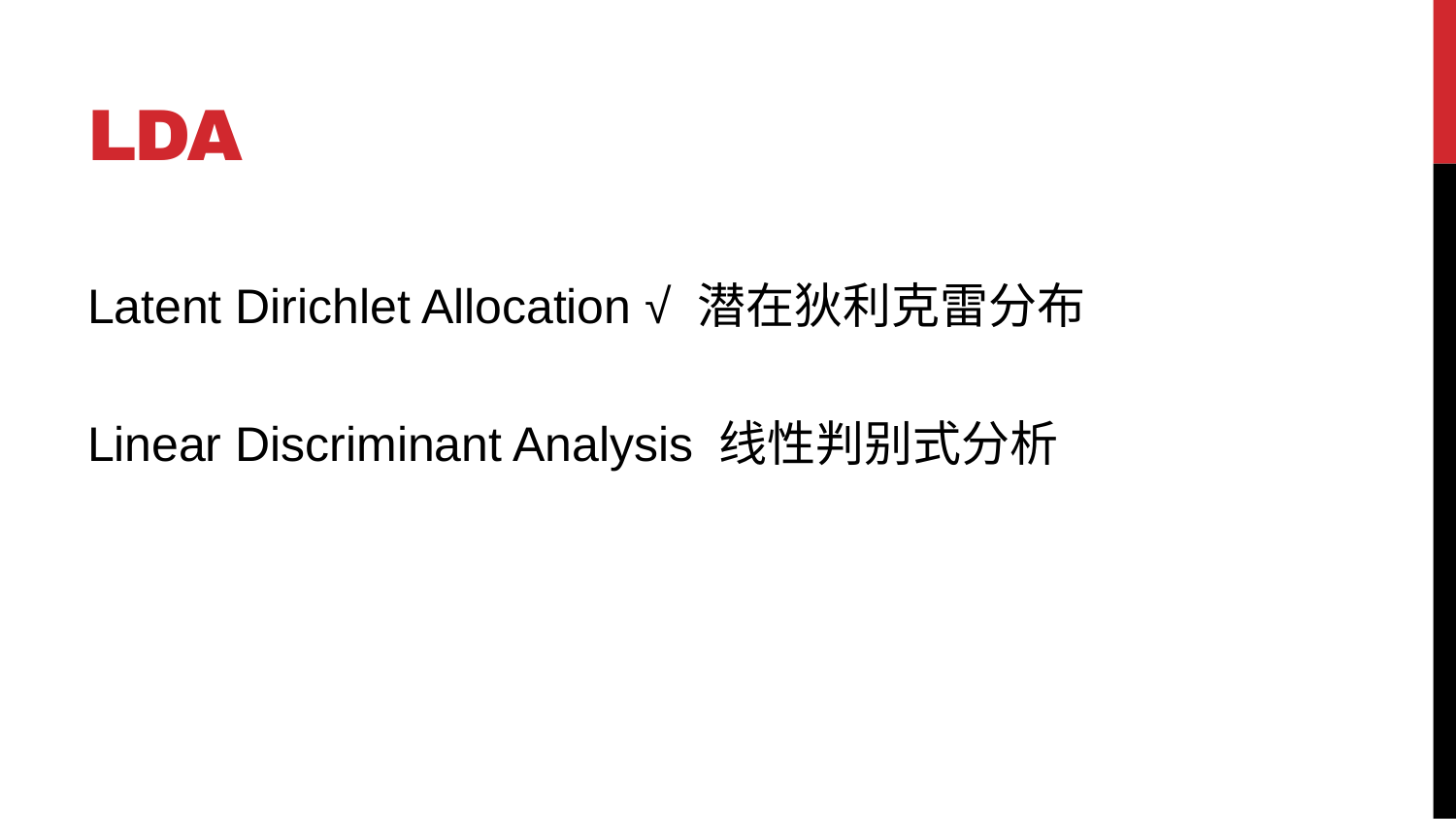

# LDA
Latent Dirichlet Allocation √ 潜在狄利克雷分布
Linear Discriminant Analysis 线性判别式分析